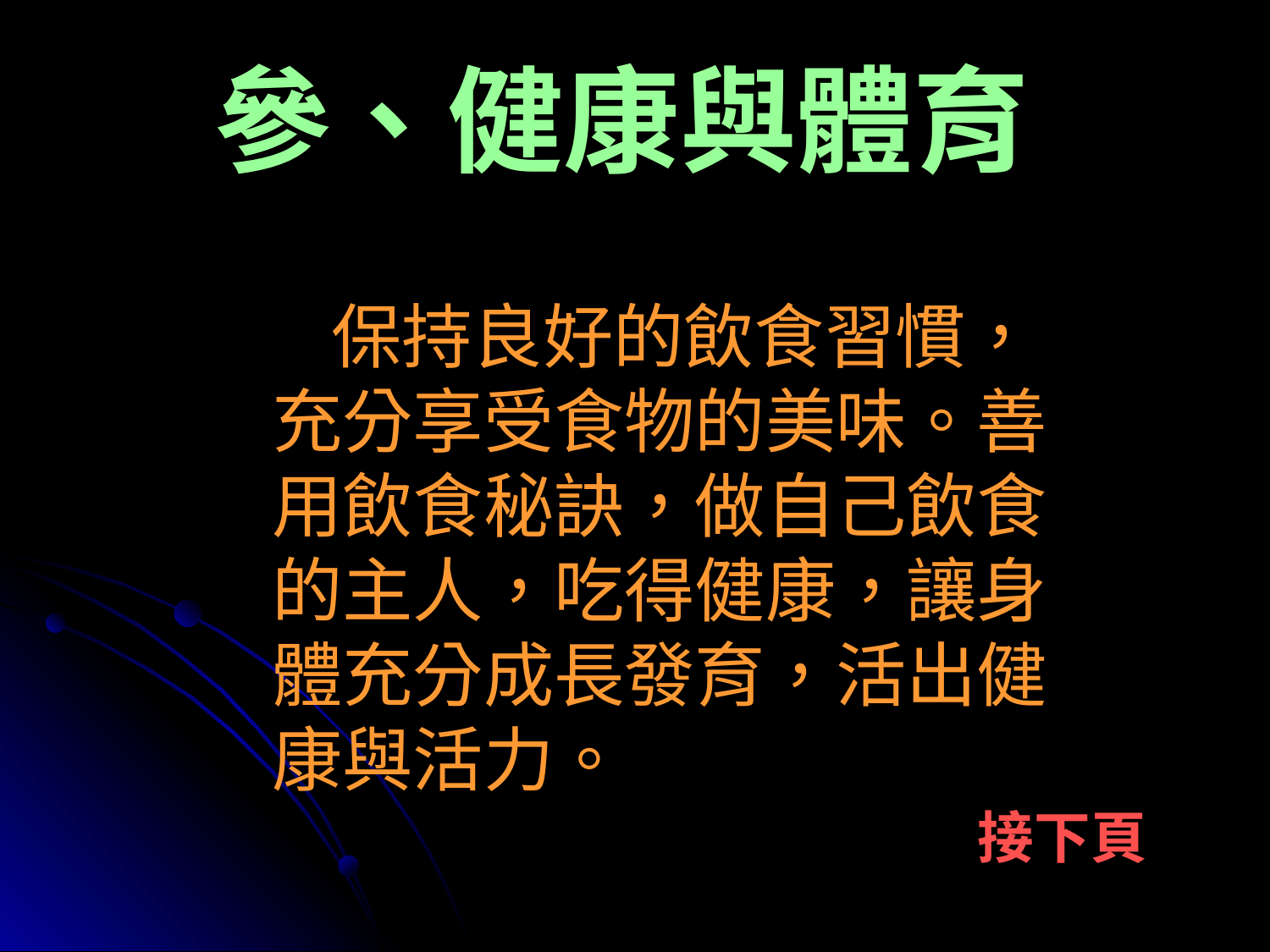

# 參、健康與體育
        保持良好的飲食習慣，充分享受食物的美味。善用飲食秘訣，做自己飲食的主人，吃得健康，讓身體充分成長發育，活出健康與活力。
接下頁